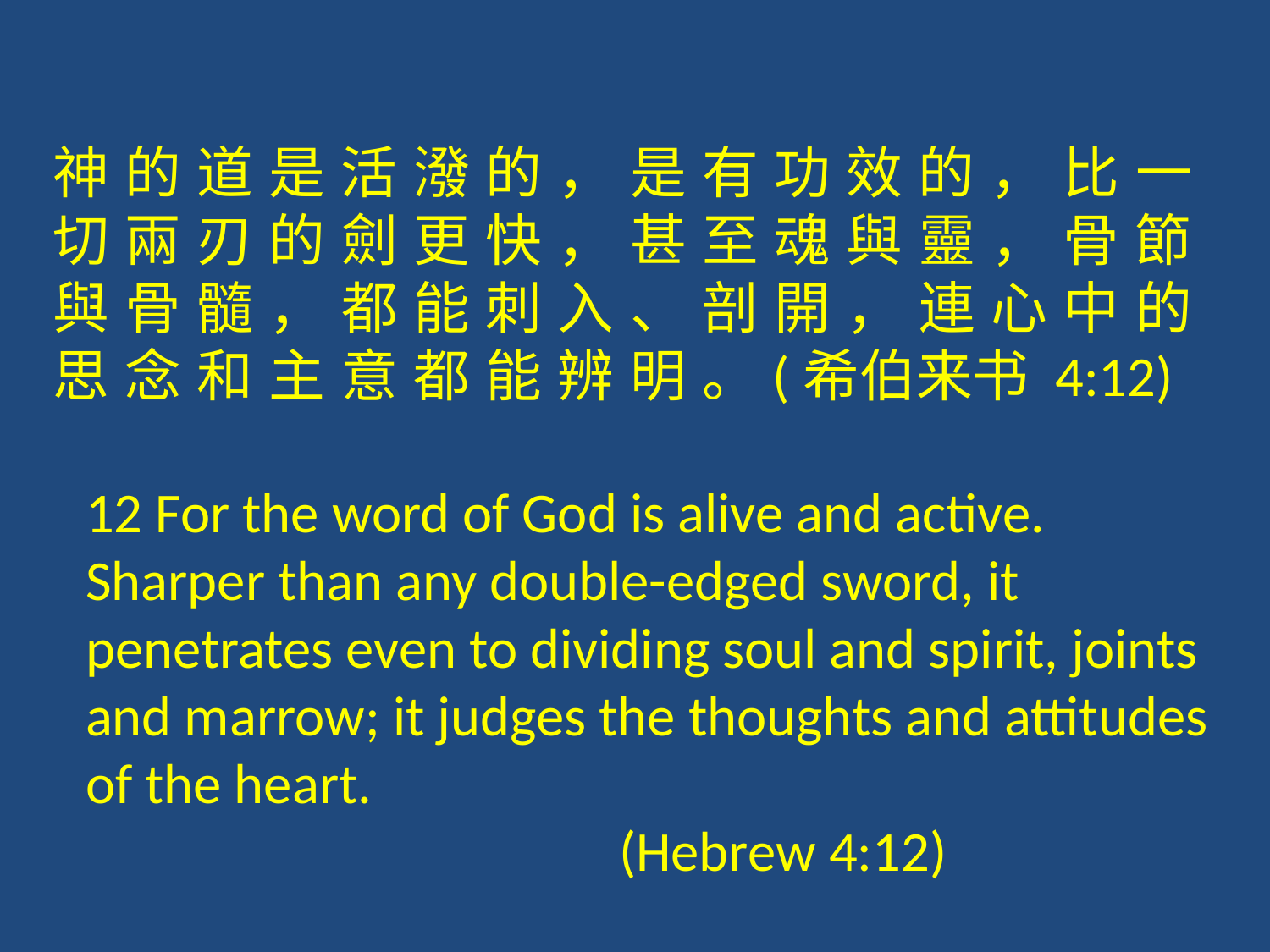

神 的 道 是 活 潑 的 ， 是 有 功 效 的 ， 比 一 切 兩 刃 的 劍 更 快 ， 甚 至 魂 與 靈 ， 骨 節 與 骨 髓 ， 都 能 刺 入 、 剖 開 ， 連 心 中 的 思 念 和 主 意 都 能 辨 明 。(希伯来书 4:12)
12 For the word of God is alive and active. Sharper than any double-edged sword, it penetrates even to dividing soul and spirit, joints and marrow; it judges the thoughts and attitudes of the heart.
                                          (Hebrew 4:12)